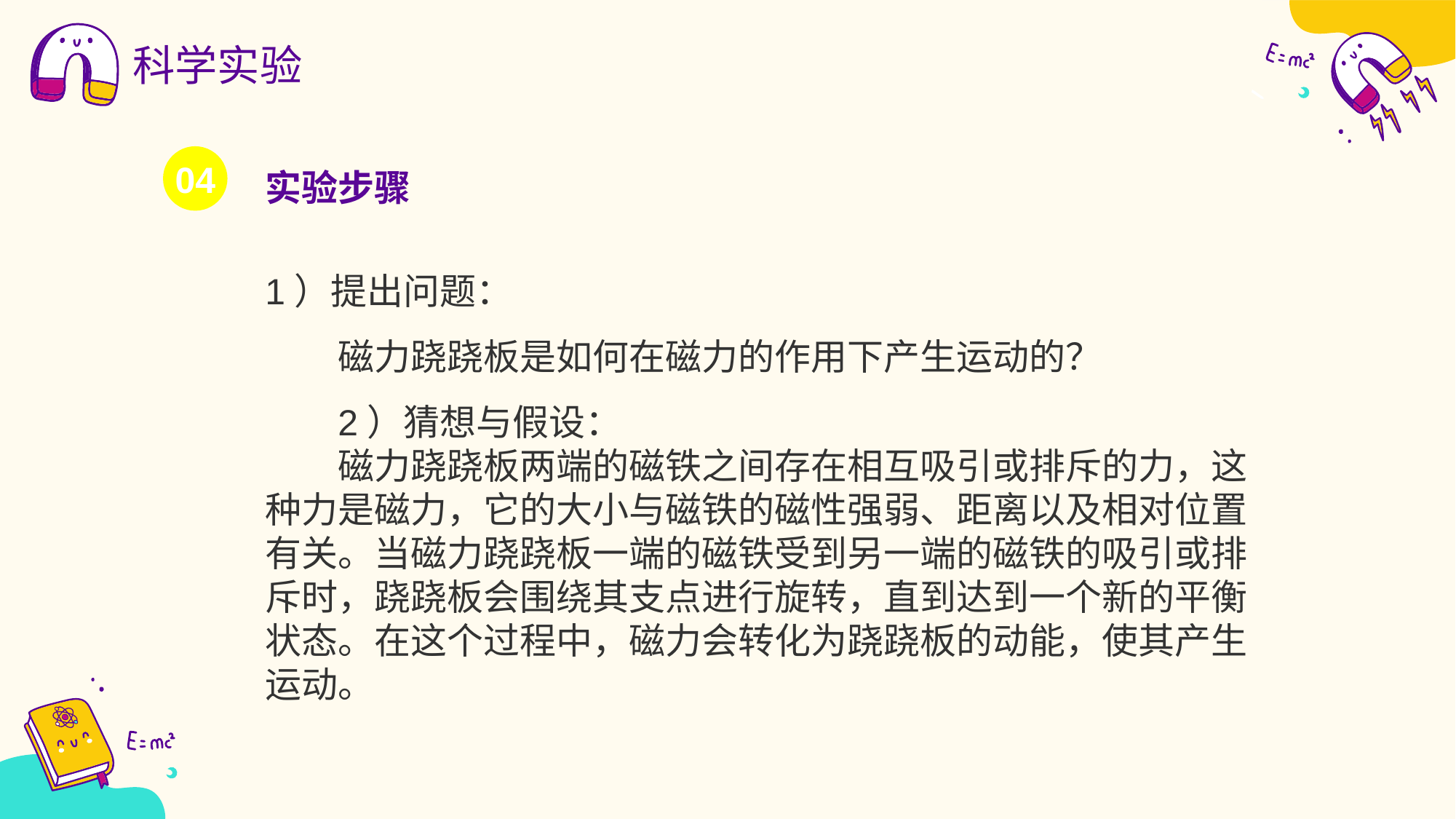

科学实验
实验步骤
04
1）提出问题：
磁力跷跷板是如何在磁力的作用下产生运动的？
2）猜想与假设：
磁力跷跷板两端的磁铁之间存在相互吸引或排斥的力，这种力是磁力，它的大小与磁铁的磁性强弱、距离以及相对位置有关。当磁力跷跷板一端的磁铁受到另一端的磁铁的吸引或排斥时，跷跷板会围绕其支点进行旋转，直到达到一个新的平衡状态。在这个过程中，磁力会转化为跷跷板的动能，使其产生运动。